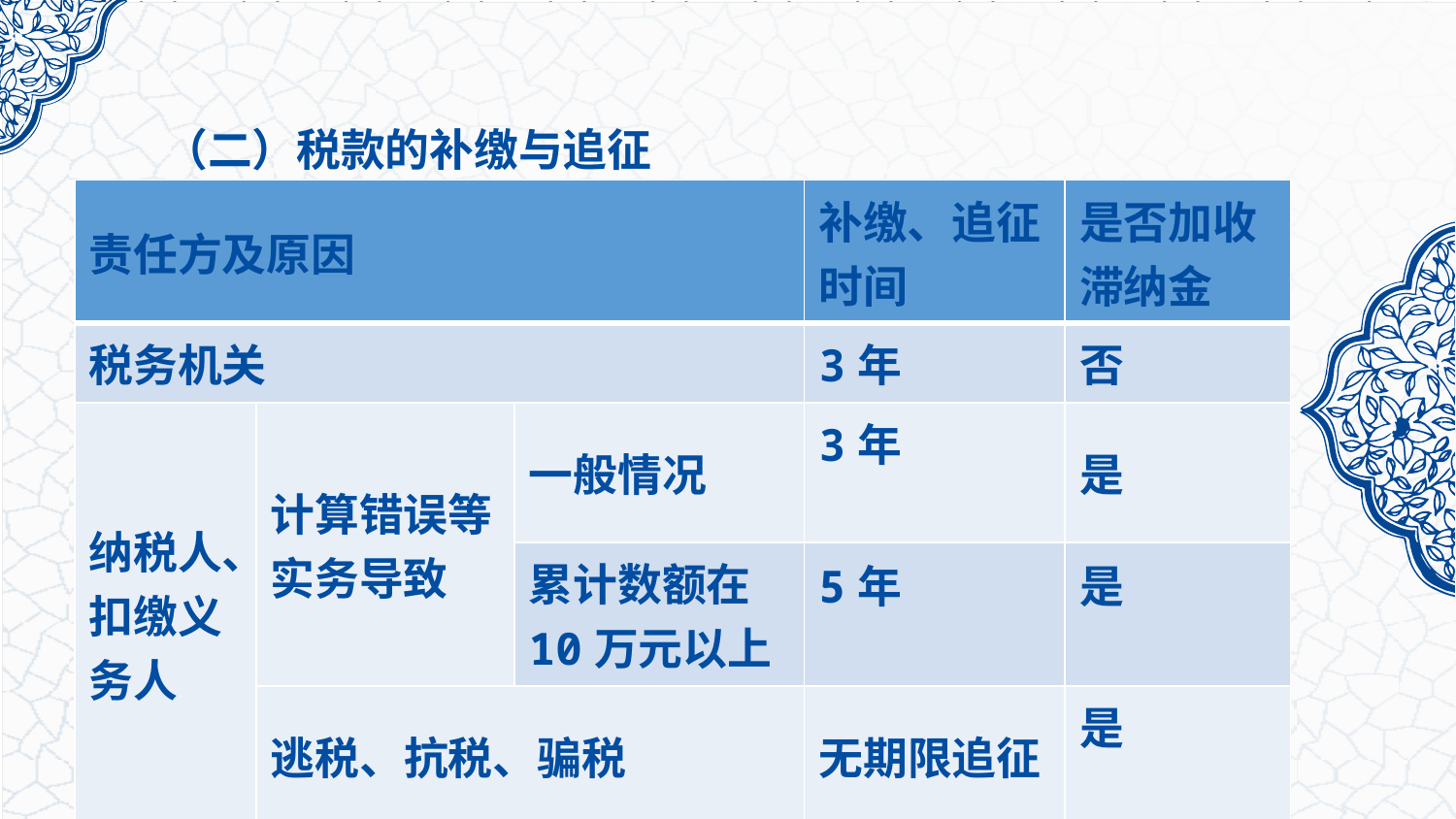

（二）税款的补缴与追征
| 责任方及原因 |  |  | 补缴、追征时间 | 是否加收滞纳金 |
| --- | --- | --- | --- | --- |
| 税务机关 |  |  | 3年 | 否 |
| 纳税人、扣缴义务人 | 计算错误等实务导致 | 一般情况 | 3年 | 是 |
|  |  | 累计数额在10万元以上 | 5年 | 是 |
|  | 逃税、抗税、骗税 |  | 无期限追征 | 是 |